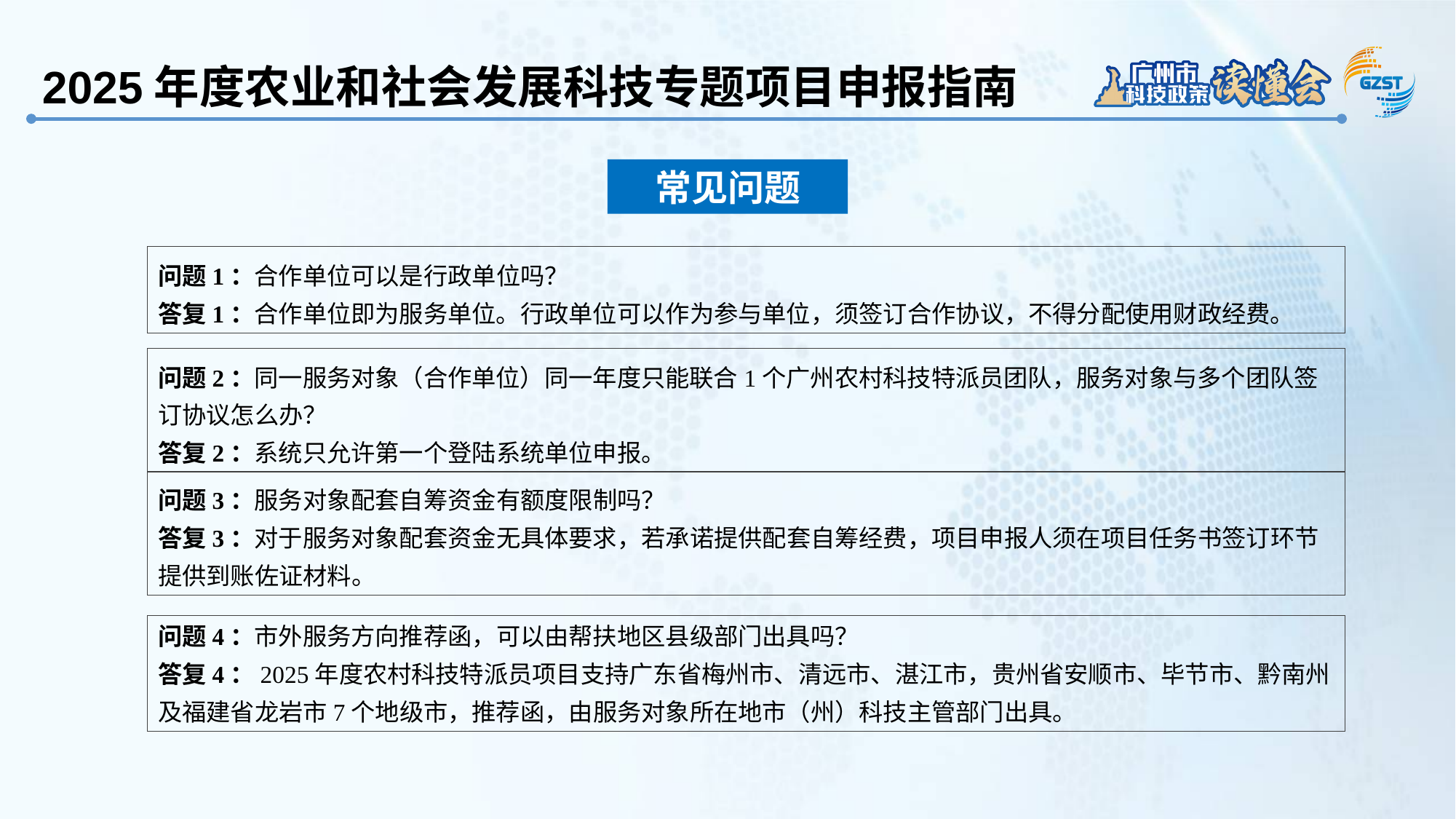

2025年度农业和社会发展科技专题项目申报指南
常见问题
问题1：合作单位可以是行政单位吗？
答复1：合作单位即为服务单位。行政单位可以作为参与单位，须签订合作协议，不得分配使用财政经费。
问题2：同一服务对象（合作单位）同一年度只能联合1个广州农村科技特派员团队，服务对象与多个团队签订协议怎么办？
答复2：系统只允许第一个登陆系统单位申报。
问题3：服务对象配套自筹资金有额度限制吗？
答复3：对于服务对象配套资金无具体要求，若承诺提供配套自筹经费，项目申报人须在项目任务书签订环节提供到账佐证材料。
问题4：市外服务方向推荐函，可以由帮扶地区县级部门出具吗？
答复4：2025年度农村科技特派员项目支持广东省梅州市、清远市、湛江市，贵州省安顺市、毕节市、黔南州及福建省龙岩市7个地级市，推荐函，由服务对象所在地市（州）科技主管部门出具。